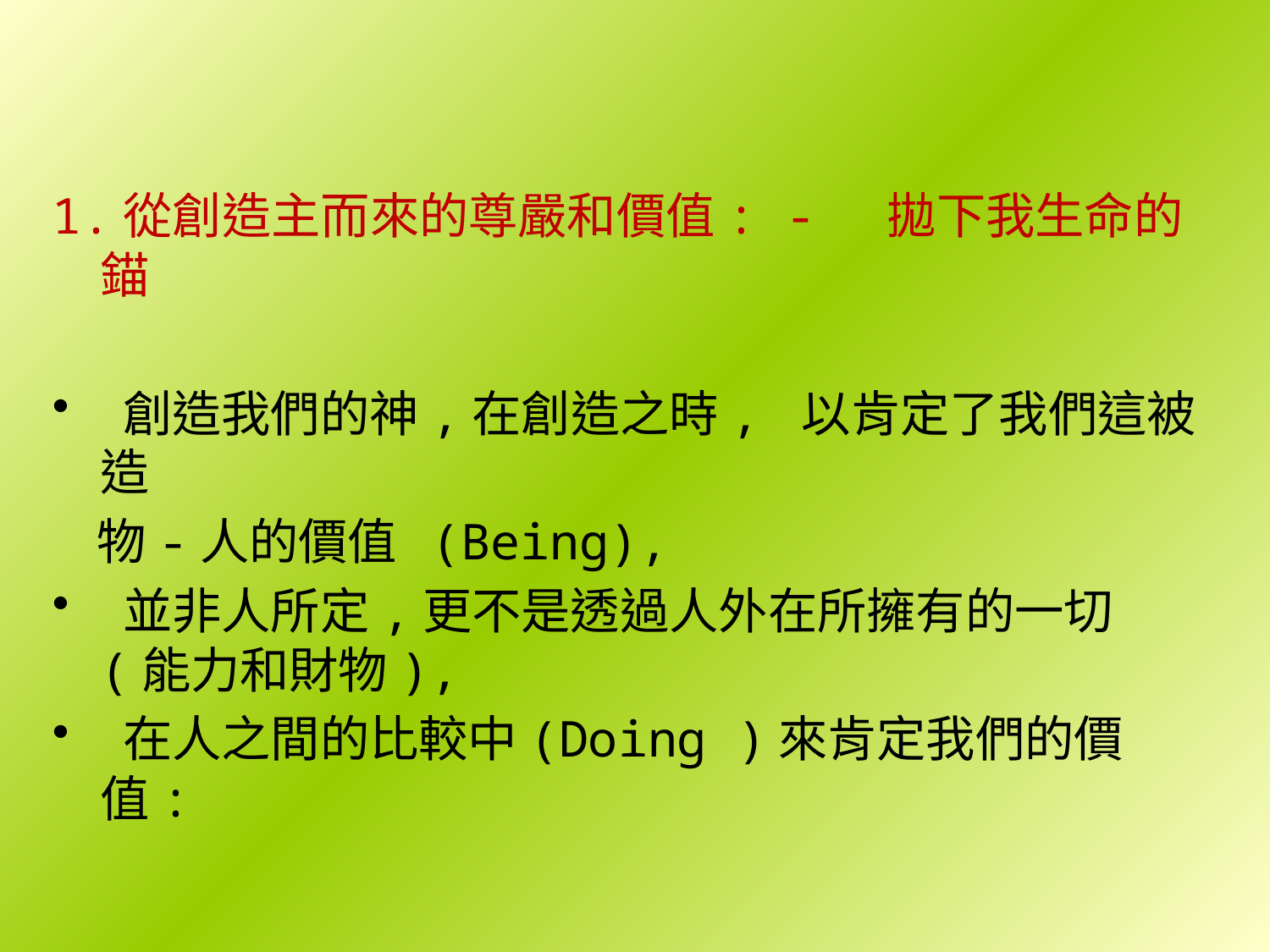

1.從創造主而來的尊嚴和價值: -  拋下我生命的錨

 創造我們的神,在創造之時, 以肯定了我們這被造
   物-人的價值  (Being),
 並非人所定,更不是透過人外在所擁有的一切(能力和財物),
 在人之間的比較中(Doing )來肯定我們的價值: